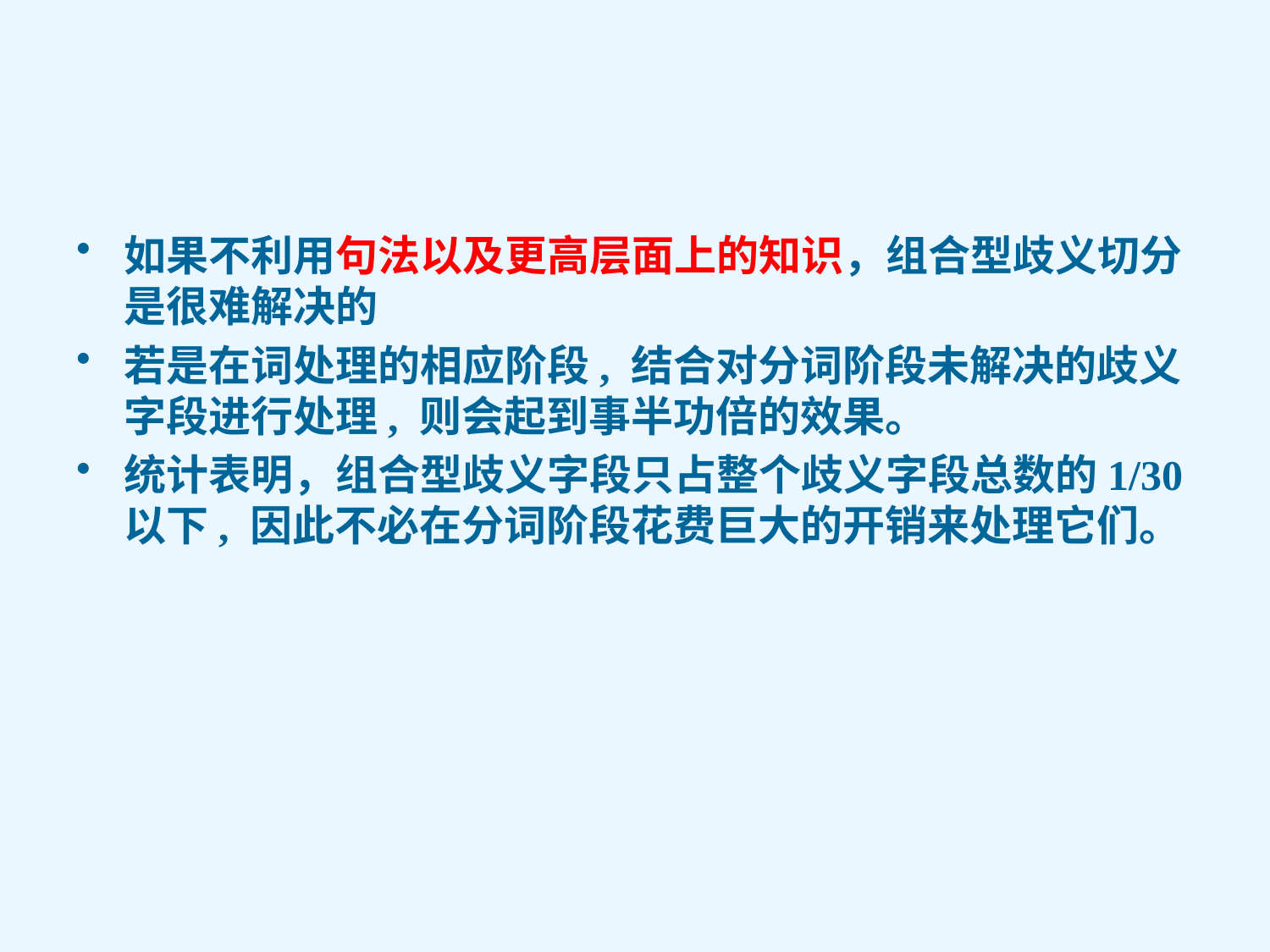

#
如果不利用句法以及更高层面上的知识，组合型歧义切分是很难解决的
若是在词处理的相应阶段, 结合对分词阶段未解决的歧义字段进行处理, 则会起到事半功倍的效果。
统计表明，组合型歧义字段只占整个歧义字段总数的1/30 以下, 因此不必在分词阶段花费巨大的开销来处理它们。